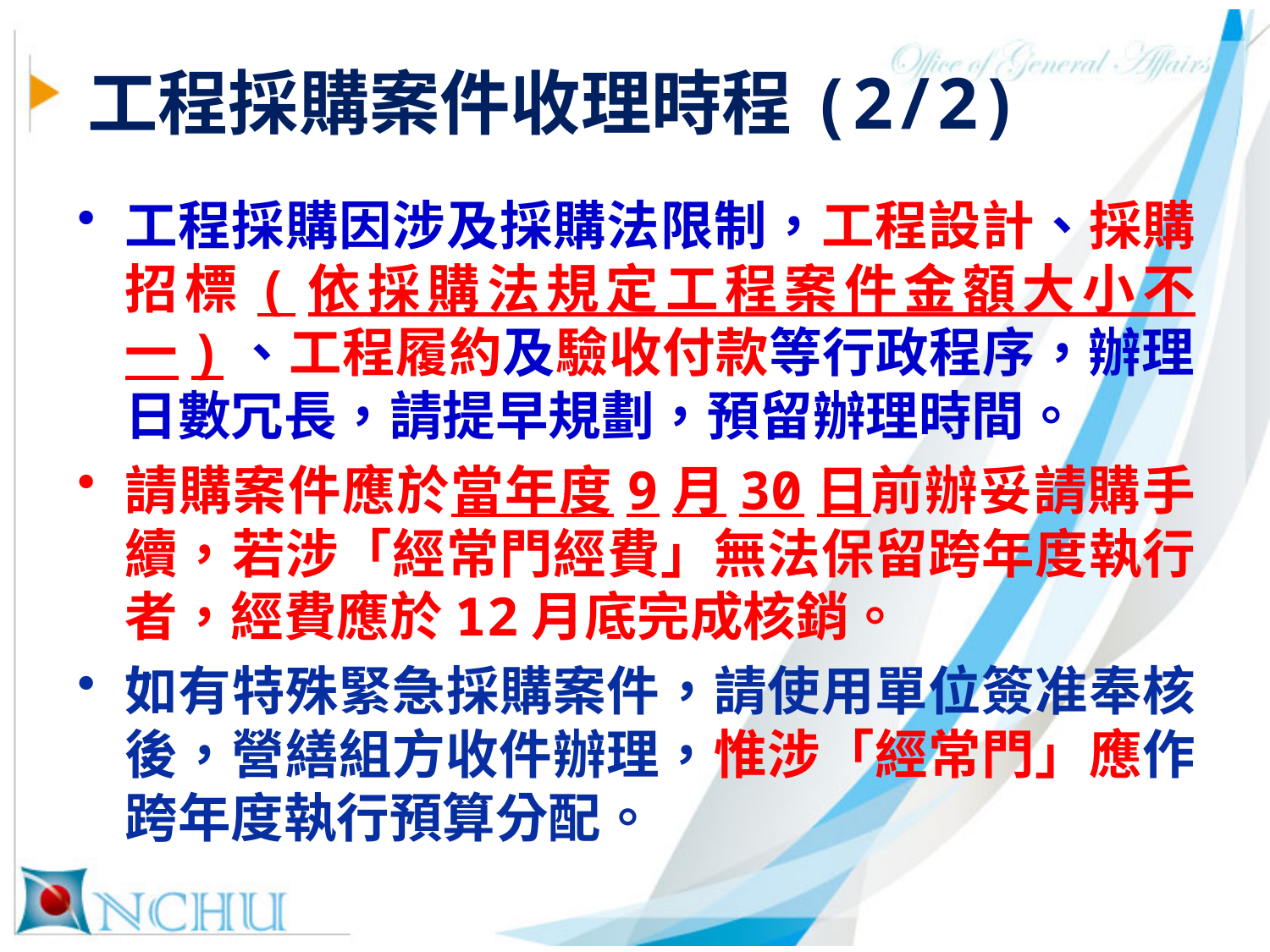

# 工程採購案件收理時程(2/2)
工程採購因涉及採購法限制，工程設計、採購招標(依採購法規定工程案件金額大小不一)、工程履約及驗收付款等行政程序，辦理日數冗長，請提早規劃，預留辦理時間。
請購案件應於當年度9月30日前辦妥請購手續，若涉「經常門經費」無法保留跨年度執行者，經費應於12月底完成核銷。
如有特殊緊急採購案件，請使用單位簽准奉核後，營繕組方收件辦理，惟涉「經常門」應作跨年度執行預算分配。